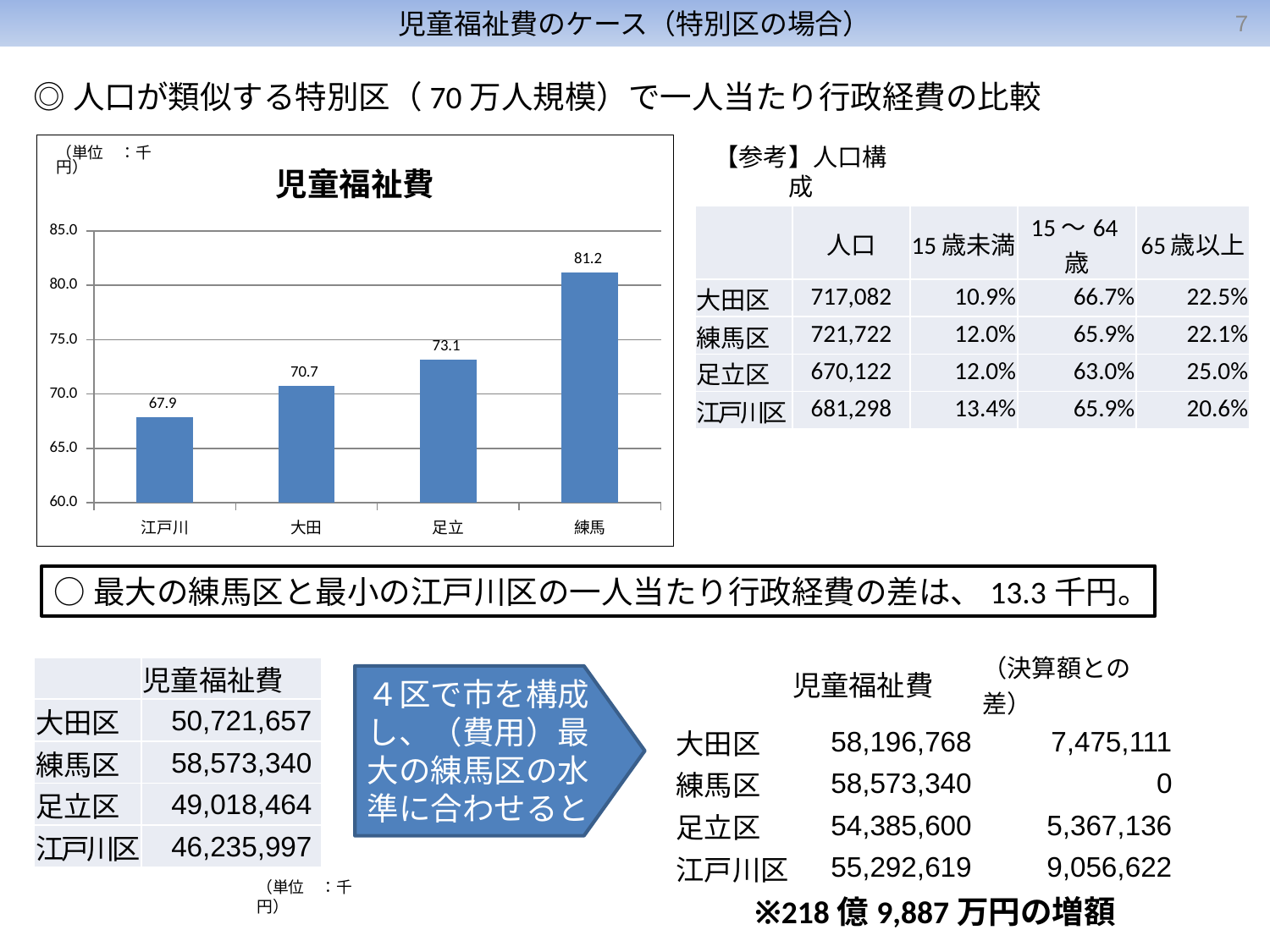

７
# 児童福祉費のケース（特別区の場合）
◎人口が類似する特別区（70万人規模）で一人当たり行政経費の比較

### Chart:

| Category | 児童福祉費 |
|---|---|
| 江戸川 | 67.86457174393584 |
| 大田 | 70.73341263621175 |
| 足立 | 73.14856697735637 |
| 練馬 | 81.15775880463669 |
【参考】人口構成
|  | 人口 | 15歳未満 | 15～64歳 | 65歳以上 |
| --- | --- | --- | --- | --- |
| 大田区 | 717,082 | 10.9% | 66.7% | 22.5% |
| 練馬区 | 721,722 | 12.0% | 65.9% | 22.1% |
| 足立区 | 670,122 | 12.0% | 63.0% | 25.0% |
| 江戸川区 | 681,298 | 13.4% | 65.9% | 20.6% |
○最大の練馬区と最小の江戸川区の一人当たり行政経費の差は、13.3千円。
|  | 児童福祉費 | （決算額との差） |
| --- | --- | --- |
| 大田区 | 58,196,768 | 7,475,111 |
| 練馬区 | 58,573,340 | 0 |
| 足立区 | 54,385,600 | 5,367,136 |
| 江戸川区 | 55,292,619 | 9,056,622 |
|  | 児童福祉費 |
| --- | --- |
| 大田区 | 50,721,657 |
| 練馬区 | 58,573,340 |
| 足立区 | 49,018,464 |
| 江戸川区 | 46,235,997 |
４区で市を構成し、（費用）最大の練馬区の水準に合わせると
（単位　：千円）
※218億9,887万円の増額